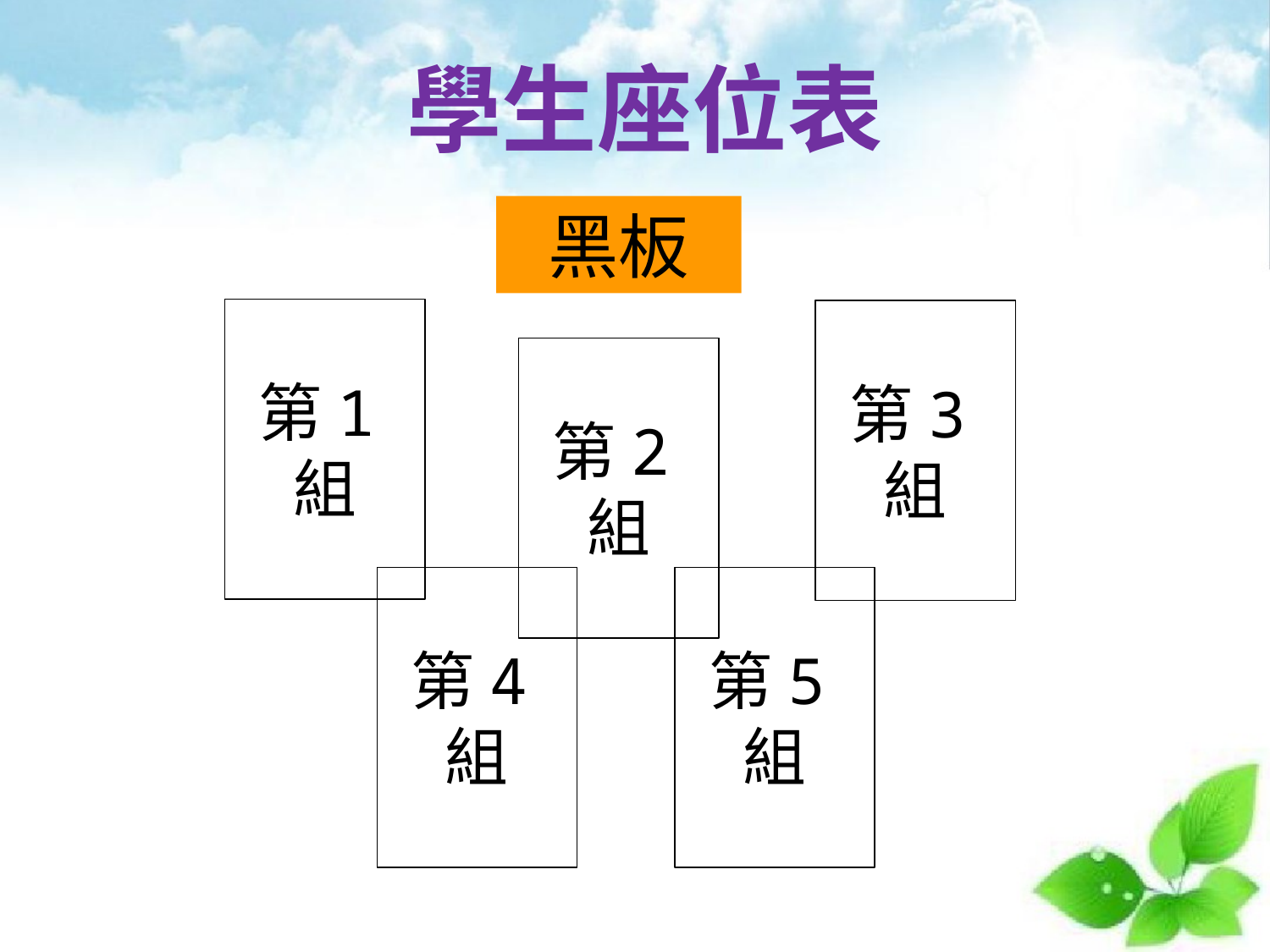

學生座位表
黑板

第1組

第2組

第3組

第4組

第5組